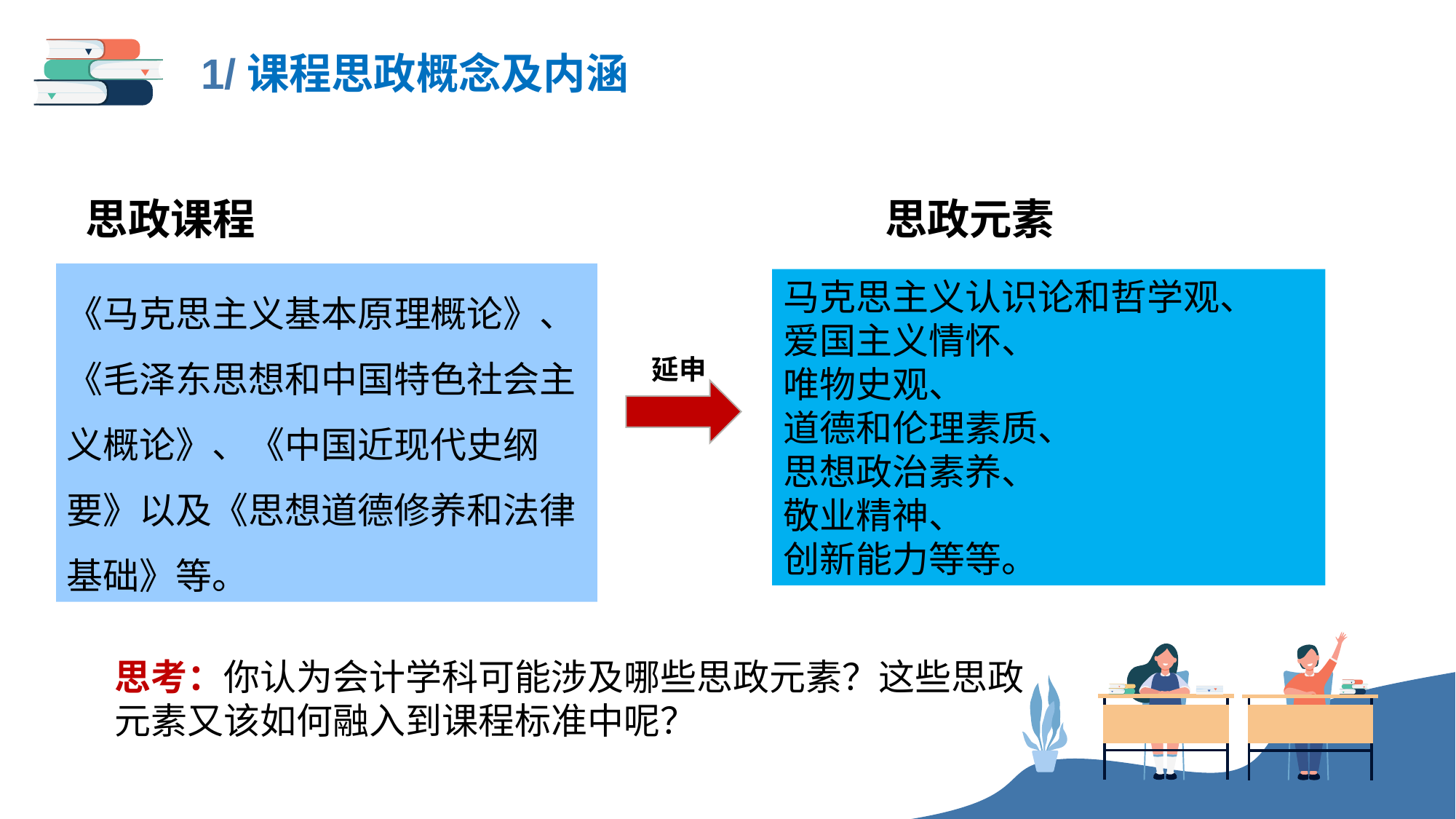

1/课程思政概念及内涵
思政课程
思政元素
《马克思主义基本原理概论》、《毛泽东思想和中国特色社会主义概论》、《中国近现代史纲要》以及《思想道德修养和法律基础》等。
马克思主义认识论和哲学观、
爱国主义情怀、
唯物史观、
道德和伦理素质、
思想政治素养、
敬业精神、
创新能力等等。
延申

思考：你认为会计学科可能涉及哪些思政元素？这些思政元素又该如何融入到课程标准中呢？